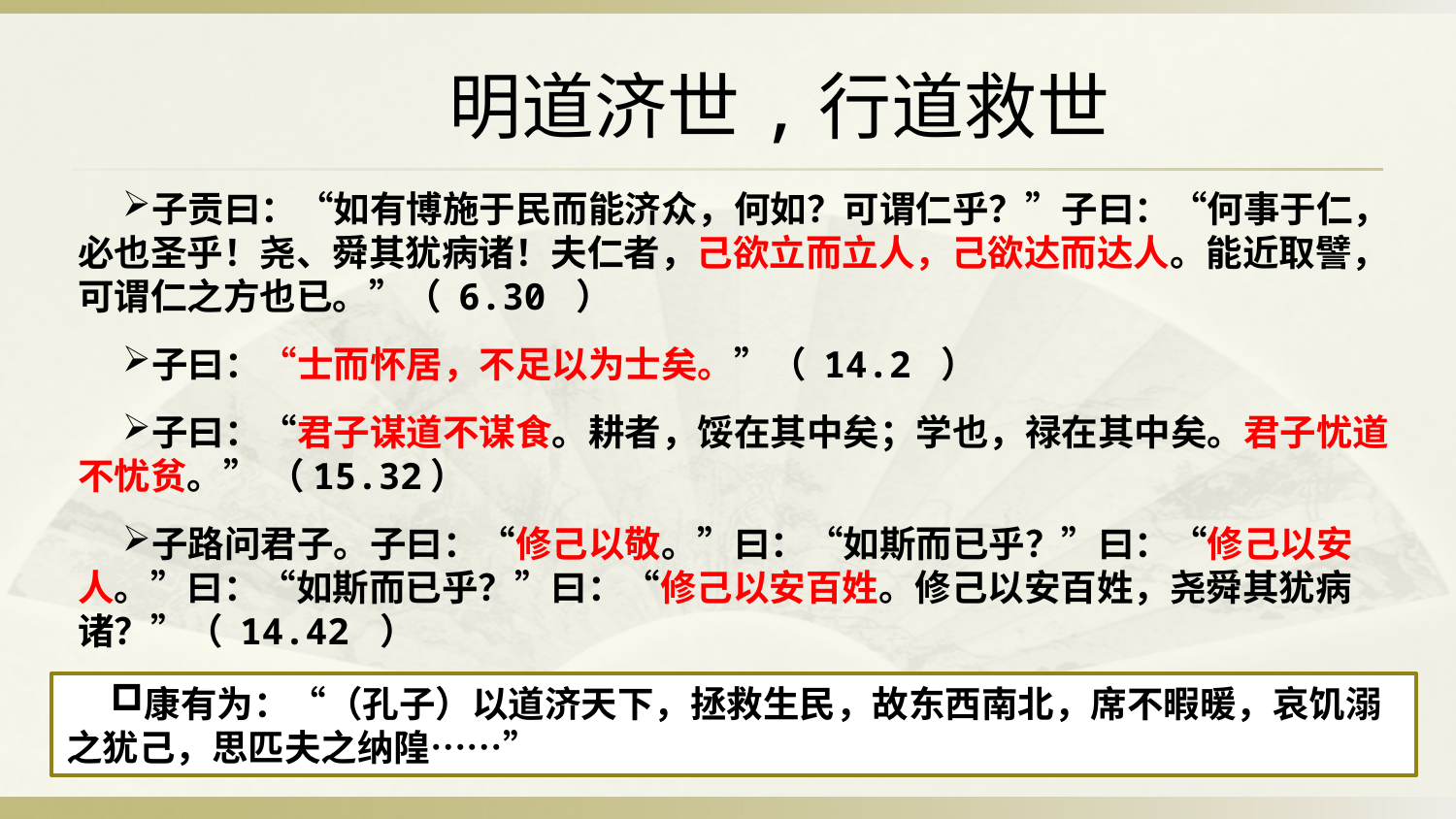

明道济世,行道救世
子贡曰：“如有博施于民而能济众，何如？可谓仁乎？”子曰：“何事于仁，必也圣乎！尧、舜其犹病诸！夫仁者，己欲立而立人，己欲达而达人。能近取譬，可谓仁之方也已。”（ 6.30 ）
子曰：“士而怀居，不足以为士矣。”（ 14.2 ）
子曰：“君子谋道不谋食。耕者，馁在其中矣；学也，禄在其中矣。君子忧道不忧贫。” （15.32）
子路问君子。子曰：“修己以敬。”曰：“如斯而已乎？”曰：“修己以安人。”曰：“如斯而已乎？”曰：“修己以安百姓。修己以安百姓，尧舜其犹病诸？”（ 14.42 ）
康有为：“（孔子）以道济天下，拯救生民，故东西南北，席不暇暖，哀饥溺之犹己，思匹夫之纳隍……”